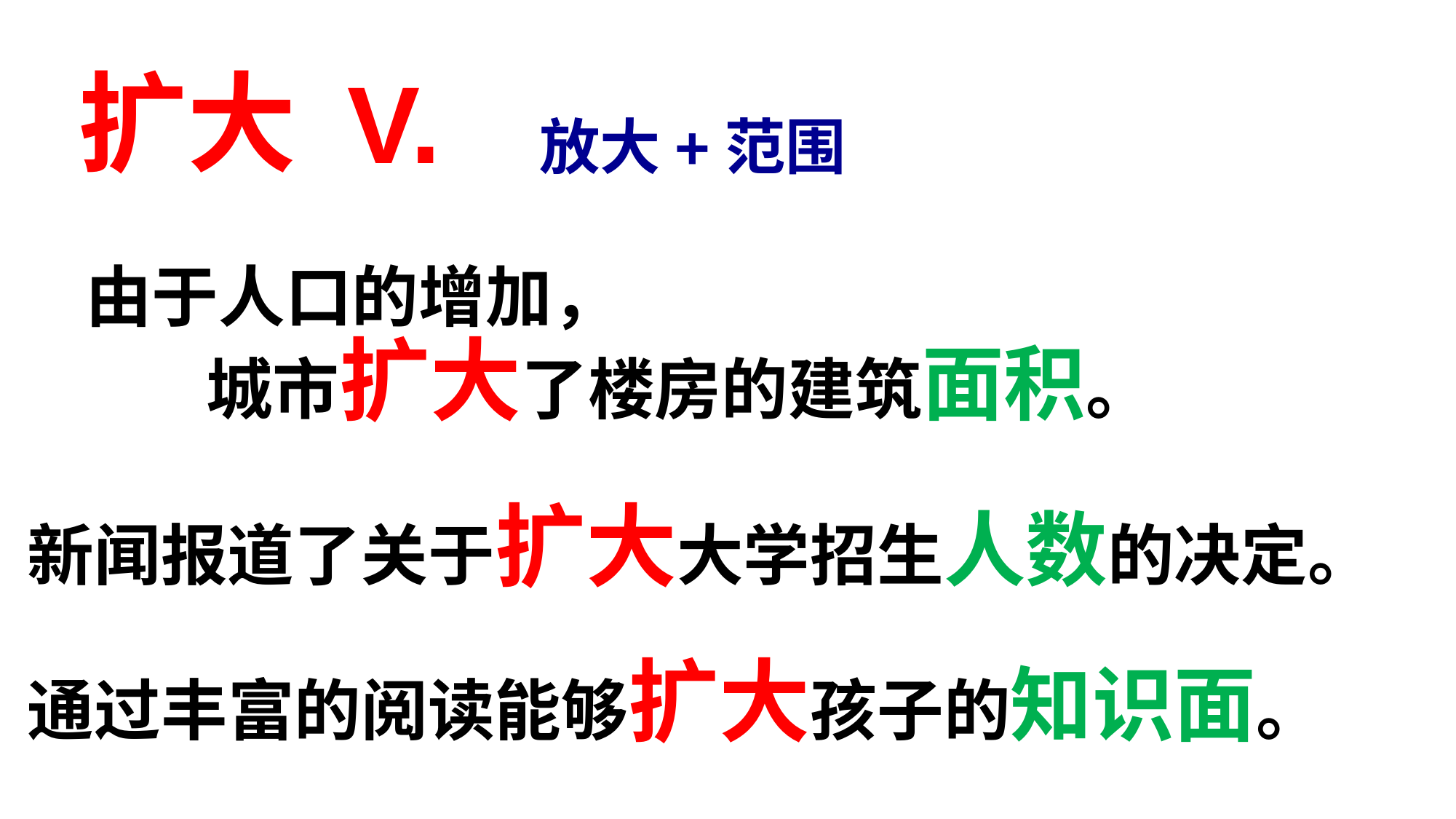

# 扩大 V.
放大+范围
 由于人口的增加，
         城市扩大了楼房的建筑面积。
新闻报道了关于扩大大学招生人数的决定。
通过丰富的阅读能够扩大孩子的知识面。